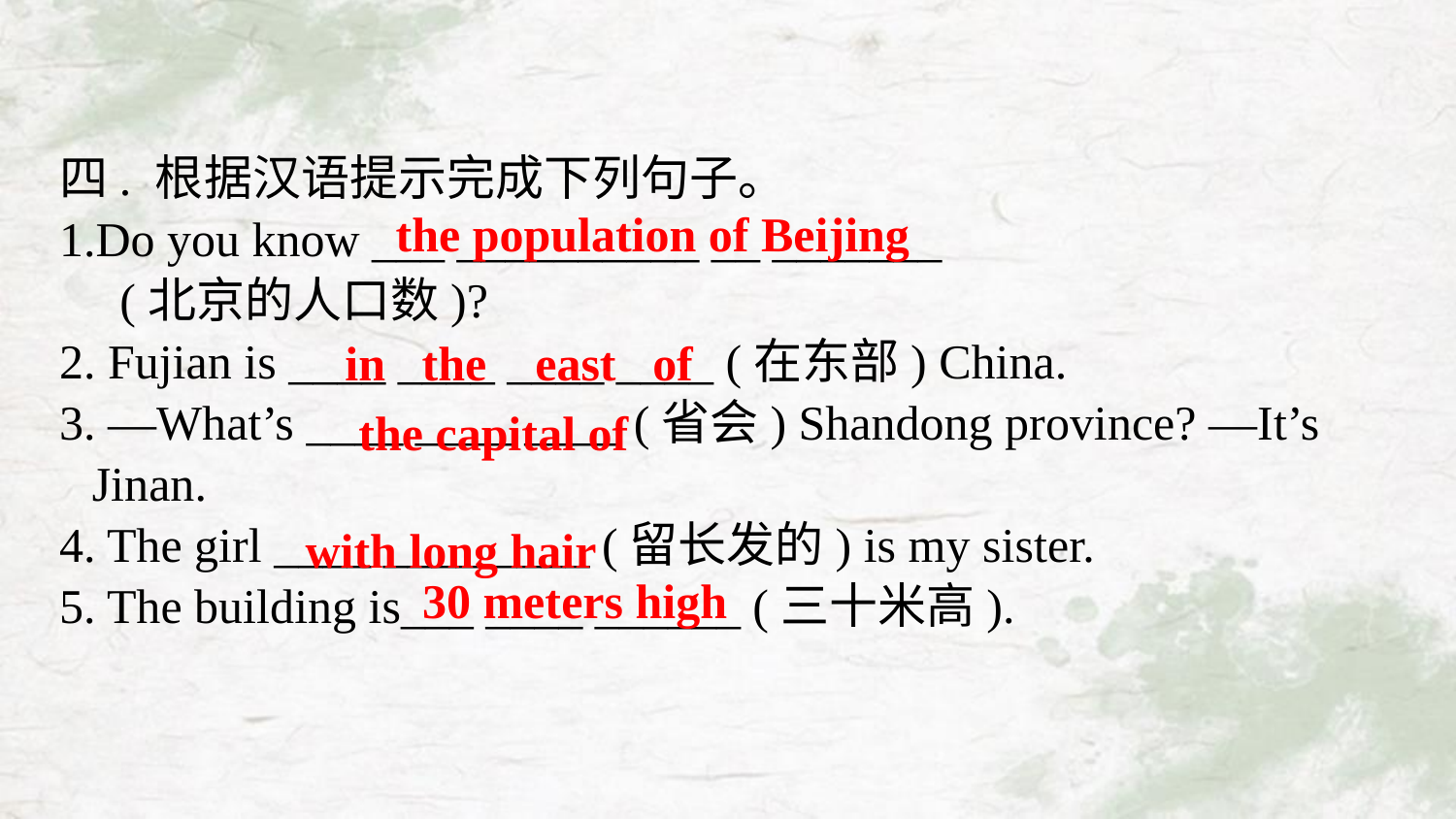

四. 根据汉语提示完成下列句子。
1.Do you know ___ __________ __ _______
     (北京的人口数)?
2. Fujian is ____ ____ ____ ____ (在东部) China.
3. —What’s ____ ____ ____ (省会) Shandong province? —It’s Jinan.
4. The girl ____ ____ ____ (留长发的) is my sister.
5. The building is___ ____ ______ (三十米高).
 the population of Beijing

 in   the    east   of
 the capital of
with long hair
30 meters high